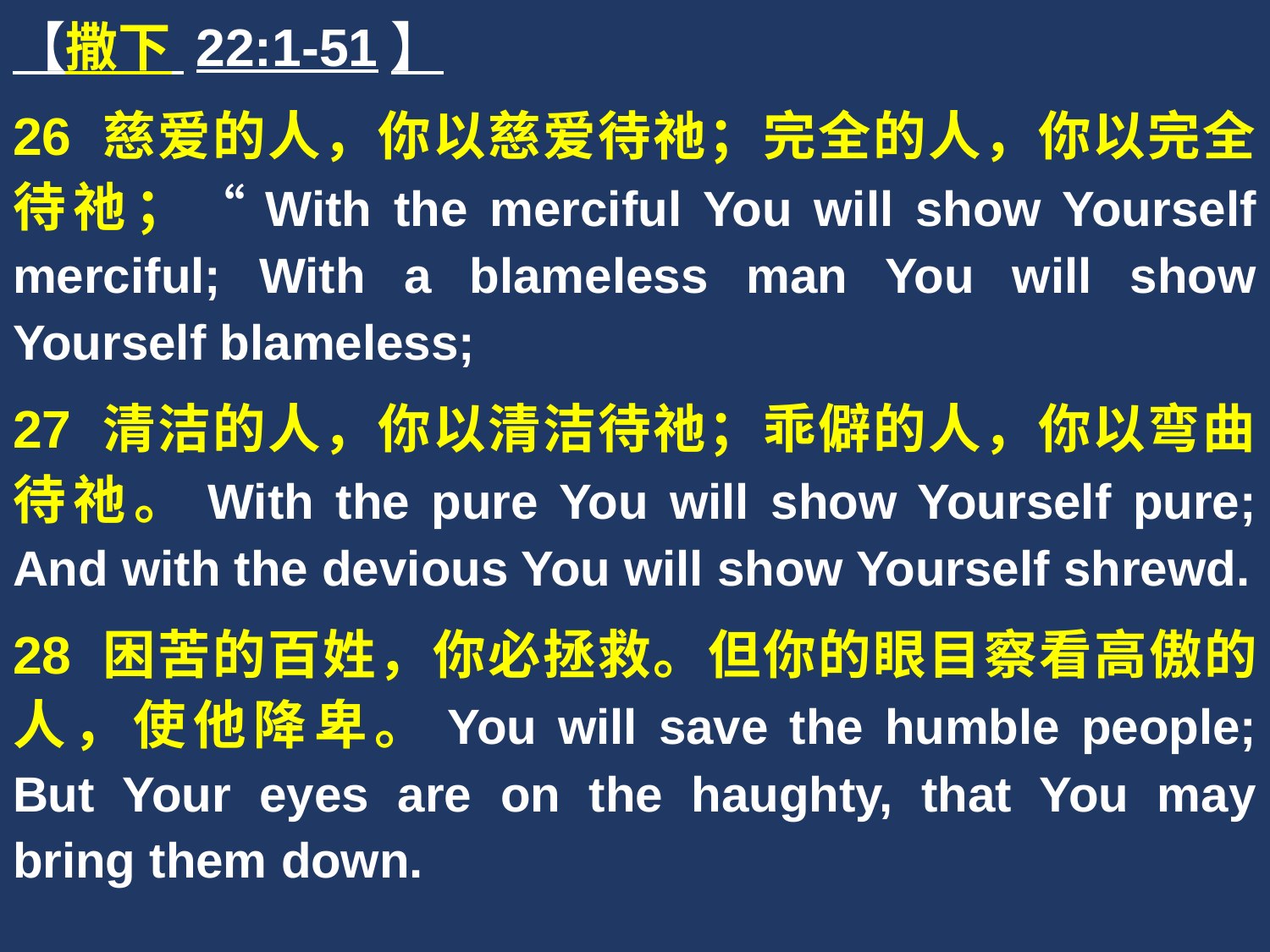

【撒下 22:1-51】
26 慈爱的人，你以慈爱待祂；完全的人，你以完全待祂；“With the merciful You will show Yourself merciful; With a blameless man You will show Yourself blameless;
27 清洁的人，你以清洁待祂；乖僻的人，你以弯曲待祂。With the pure You will show Yourself pure; And with the devious You will show Yourself shrewd.
28 困苦的百姓，你必拯救。但你的眼目察看高傲的人，使他降卑。You will save the humble people; But Your eyes are on the haughty, that You may bring them down.